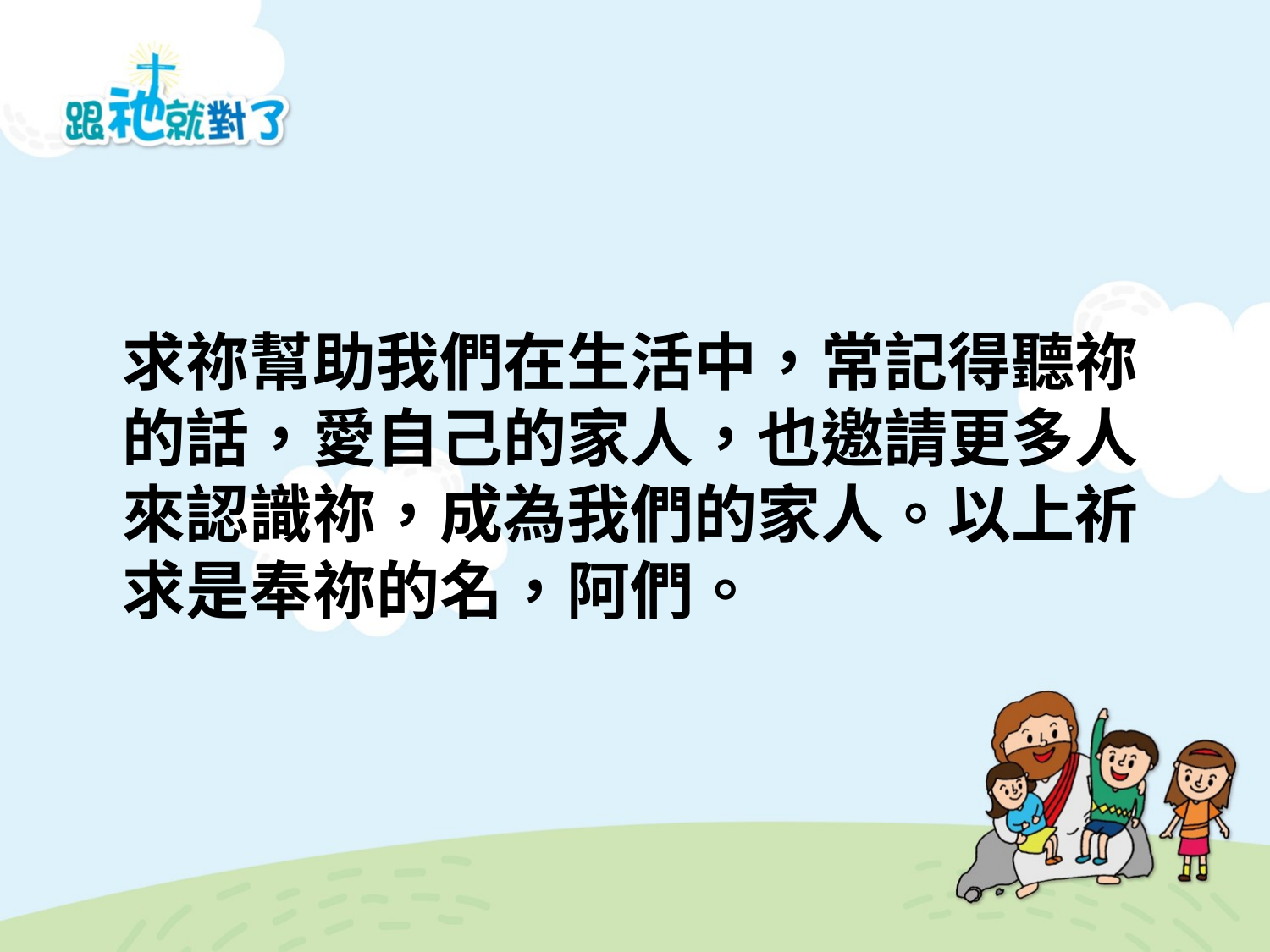

求祢幫助我們在生活中，常記得聽祢的話，愛自己的家人，也邀請更多人來認識祢，成為我們的家人。以上祈求是奉祢的名，阿們。